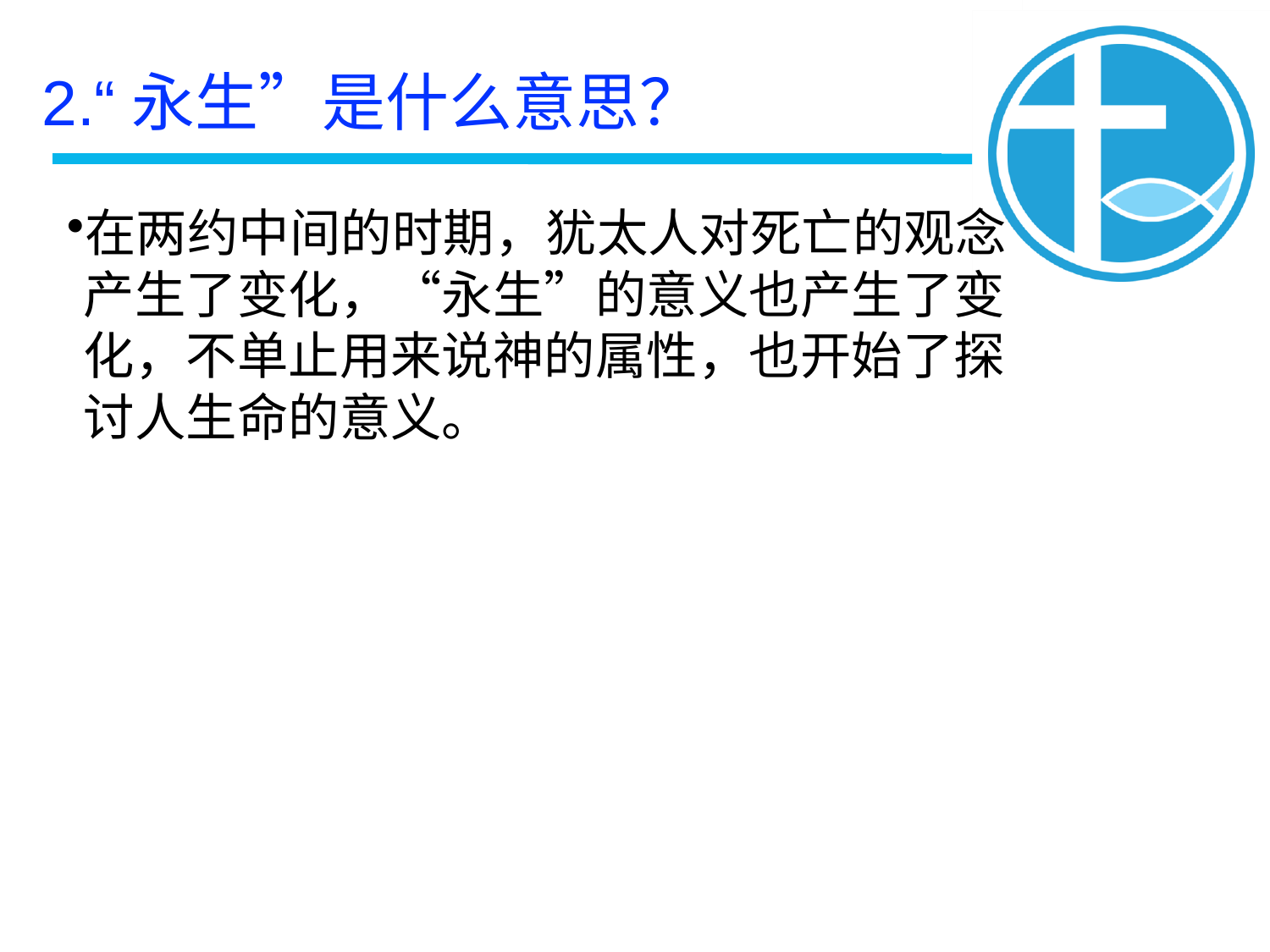

2.“永生”是什么意思？
在两约中间的时期，犹太人对死亡的观念产生了变化，“永生”的意义也产生了变化，不单止用来说神的属性，也开始了探讨人生命的意义。